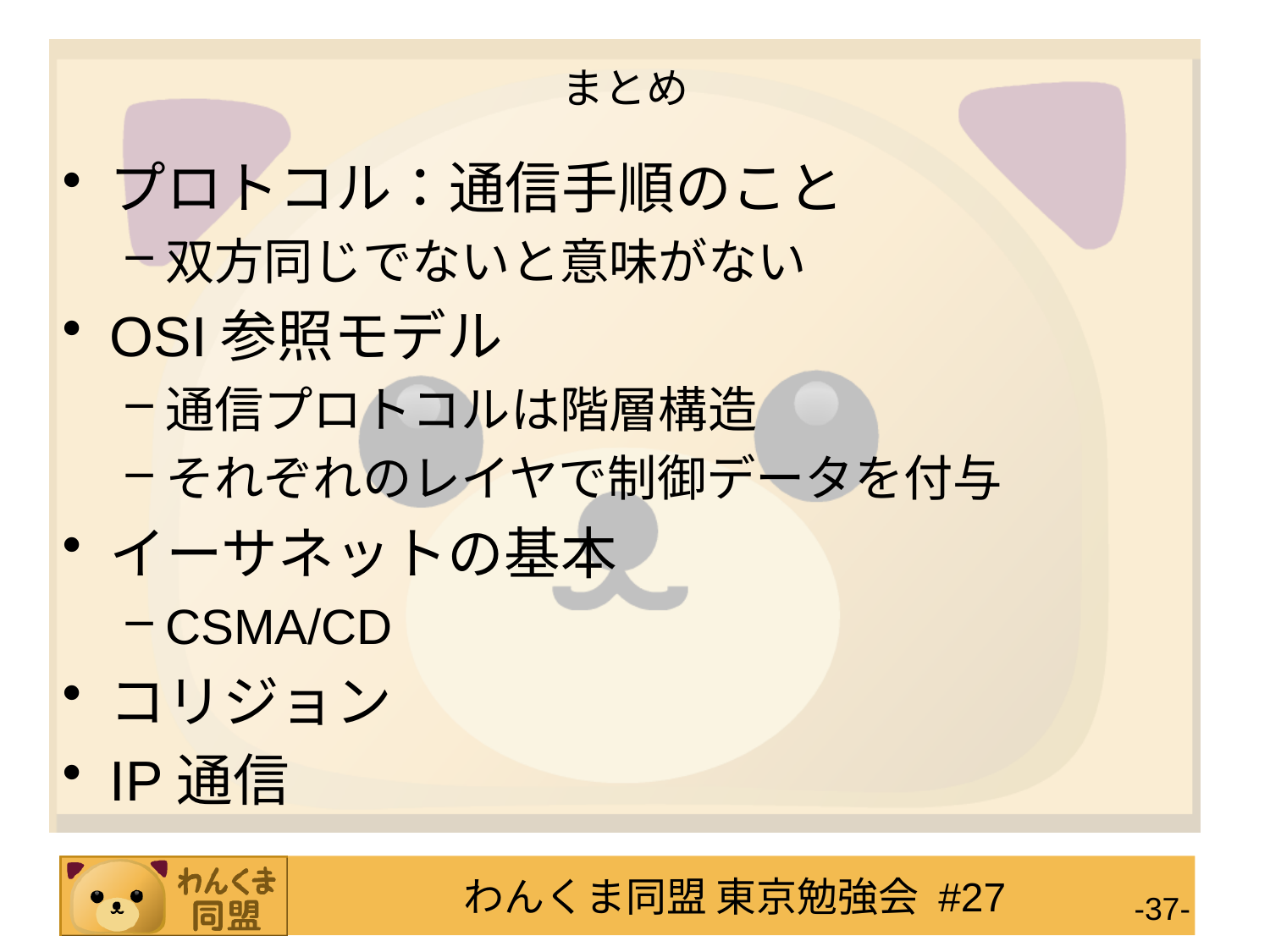

# まとめ
プロトコル：通信手順のこと
双方同じでないと意味がない
OSI参照モデル
通信プロトコルは階層構造
それぞれのレイヤで制御データを付与
イーサネットの基本
CSMA/CD
コリジョン
IP通信